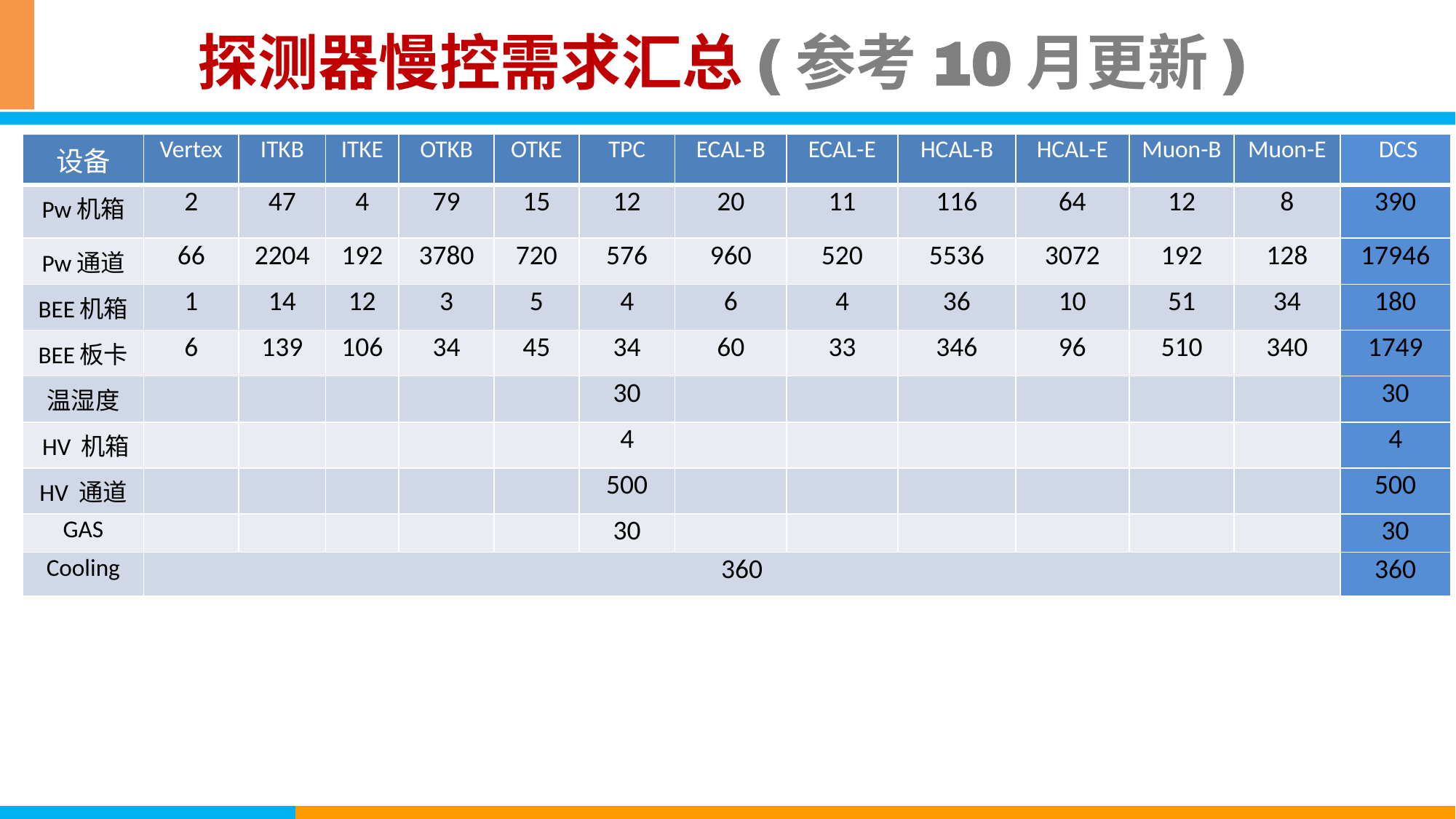

# 探测器慢控需求汇总(参考10月更新)
| 设备 | Vertex | ITKB | ITKE | OTKB | OTKE | TPC | ECAL-B | ECAL-E | HCAL-B | HCAL-E | Muon-B | Muon-E | DCS |
| --- | --- | --- | --- | --- | --- | --- | --- | --- | --- | --- | --- | --- | --- |
| Pw机箱 | 2 | 47 | 4 | 79 | 15 | 12 | 20 | 11 | 116 | 64 | 12 | 8 | 390 |
| Pw通道 | 66 | 2204 | 192 | 3780 | 720 | 576 | 960 | 520 | 5536 | 3072 | 192 | 128 | 17946 |
| BEE机箱 | 1 | 14 | 12 | 3 | 5 | 4 | 6 | 4 | 36 | 10 | 51 | 34 | 180 |
| BEE板卡 | 6 | 139 | 106 | 34 | 45 | 34 | 60 | 33 | 346 | 96 | 510 | 340 | 1749 |
| 温湿度 |  |  |  |  |  | 30 |  |  |  |  |  |  | 30 |
| HV 机箱 |  |  |  |  |  | 4 |  |  |  |  |  |  | 4 |
| HV 通道 |  |  |  |  |  | 500 |  |  |  |  |  |  | 500 |
| GAS |  |  |  |  |  | 30 |  |  |  |  |  |  | 30 |
| Cooling | 360 |  |  |  |  |  |  |  |  |  |  |  | 360 |
16